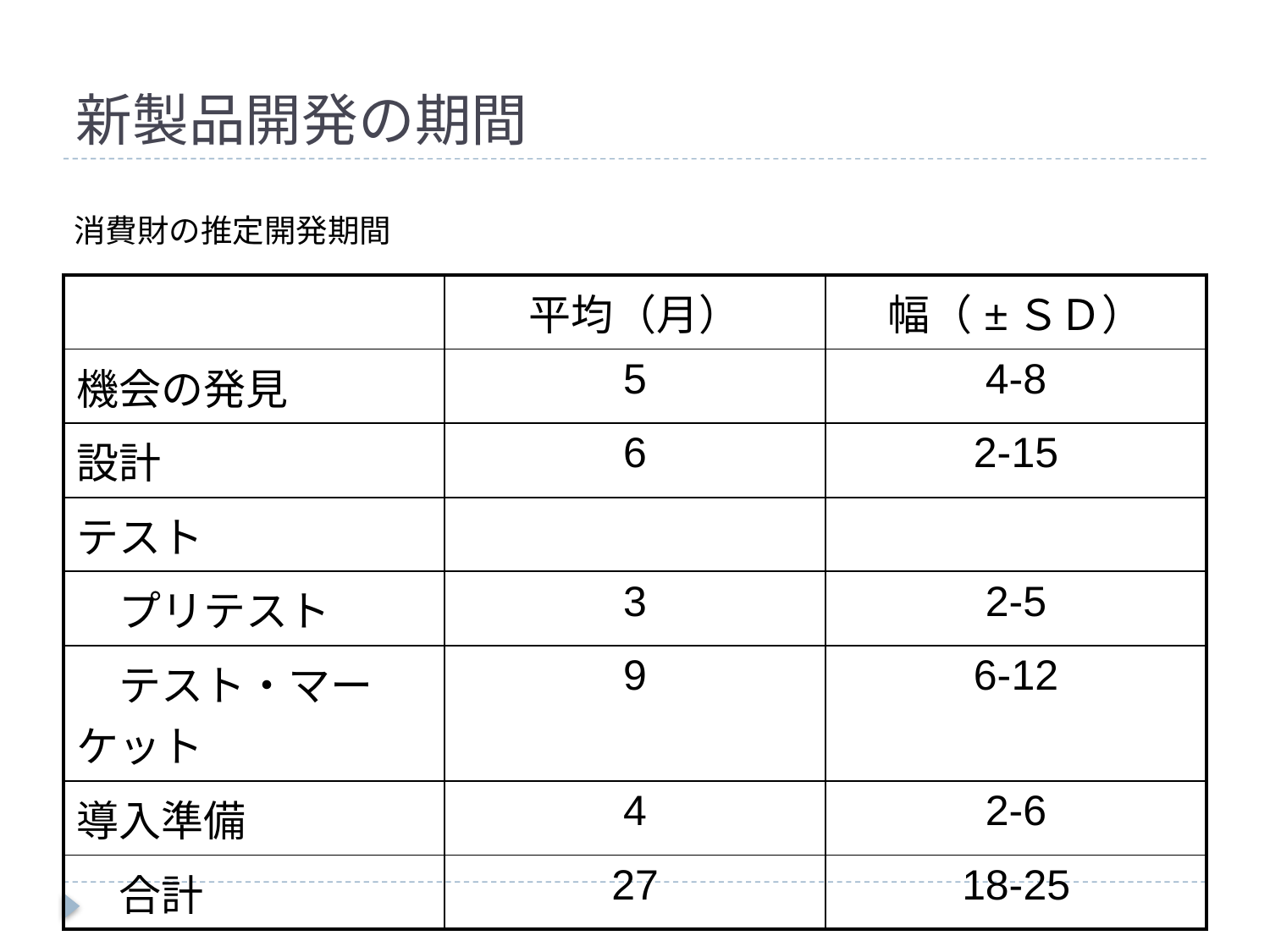

# 新製品開発の期間
消費財の推定開発期間
|  | 平均（月） | 幅（±ＳＤ） |
| --- | --- | --- |
| 機会の発見 | 5 | 4-8 |
| 設計 | 6 | 2-15 |
| テスト |  |  |
| プリテスト | 3 | 2-5 |
| テスト・マーケット | 9 | 6-12 |
| 導入準備 | 4 | 2-6 |
| 合計 | 27 | 18-25 |